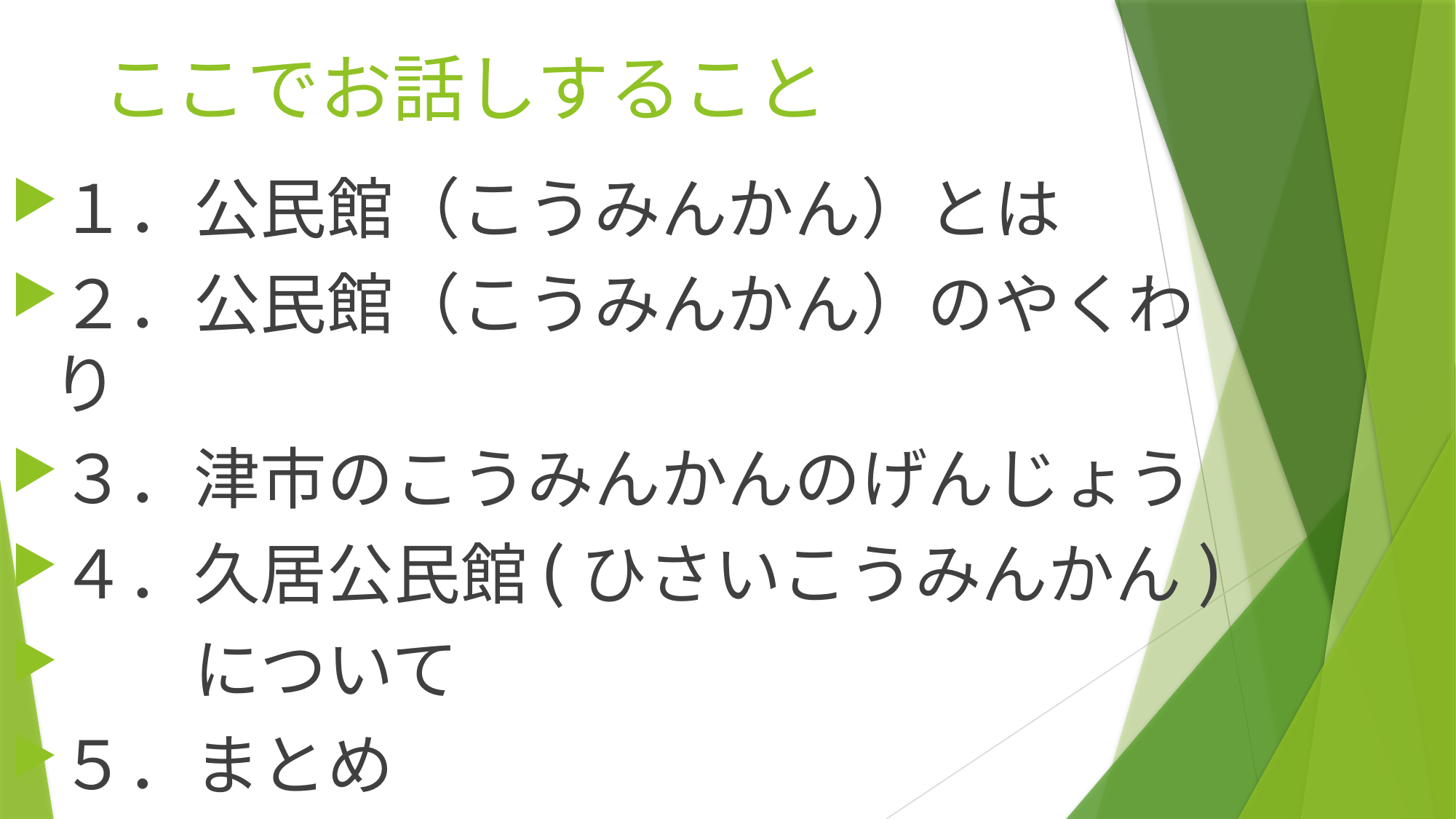

# ここでお話しすること
１．公民館（こうみんかん）とは
２．公民館（こうみんかん）のやくわり
３．津市のこうみんかんのげんじょう
４．久居公民館(ひさいこうみんかん)
　　について
５．まとめ